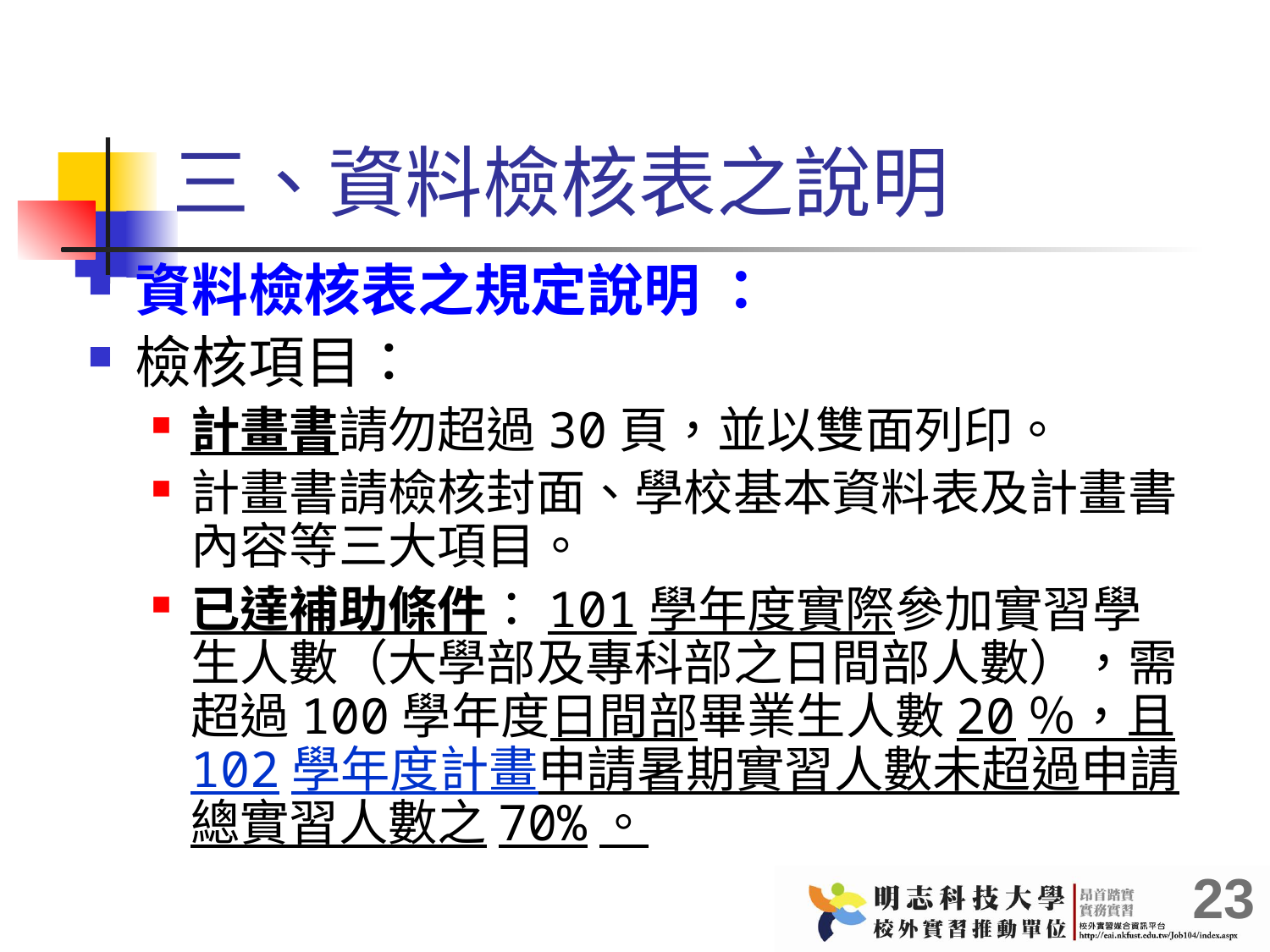

# 三、資料檢核表之說明
資料檢核表之規定說明 ：
檢核項目：
計畫書請勿超過30頁，並以雙面列印。
計畫書請檢核封面、學校基本資料表及計畫書內容等三大項目。
已達補助條件：101學年度實際參加實習學生人數（大學部及專科部之日間部人數），需超過100學年度日間部畢業生人數20％，且102學年度計畫申請暑期實習人數未超過申請總實習人數之70%。
23